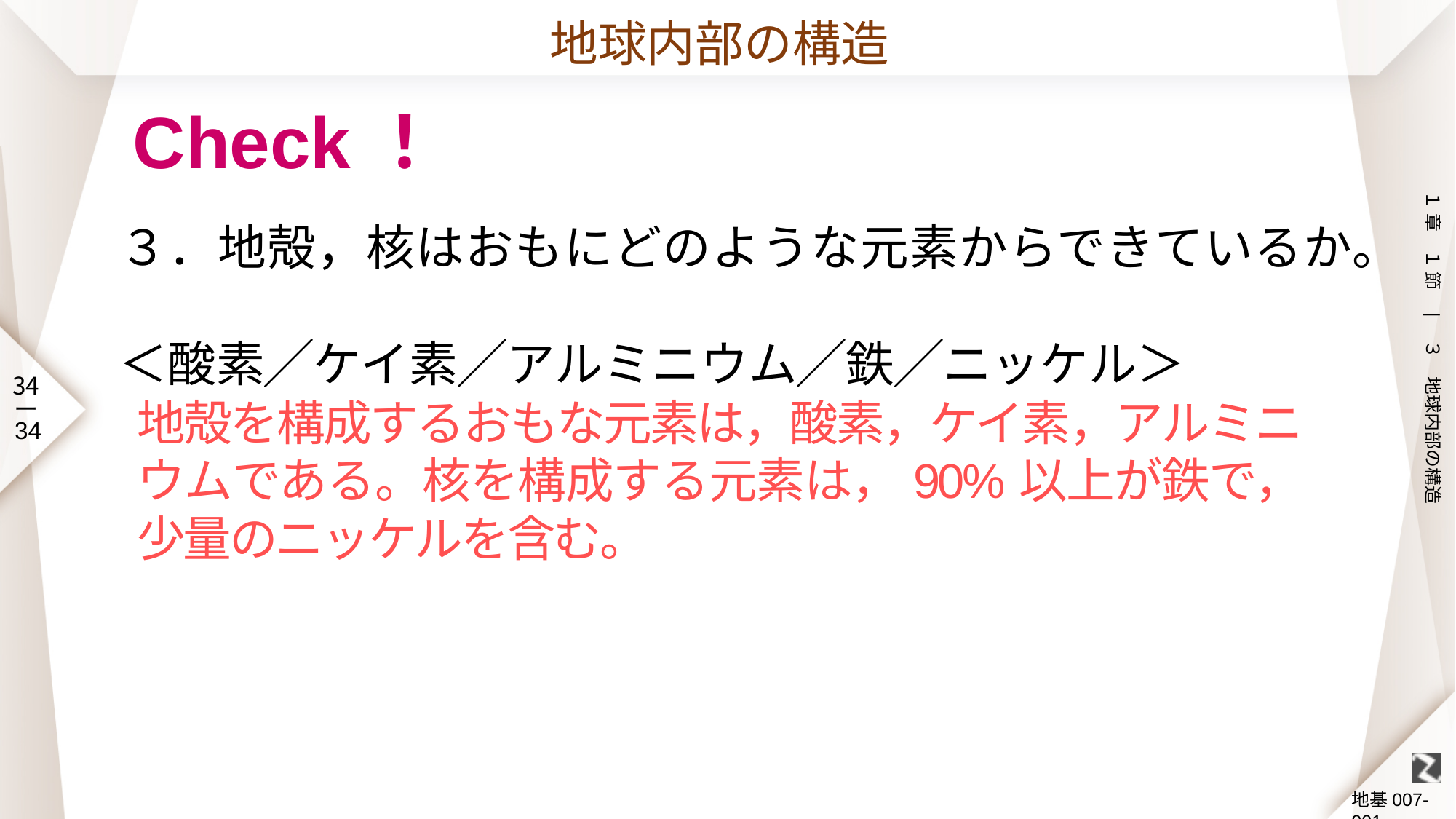

# 地球内部の構造
Check！
３．地殻，核はおもにどのような元素からできているか。
＜酸素╱ケイ素╱アルミニウム╱鉄╱ニッケル＞
地殻を構成するおもな元素は，酸素，ケイ素，アルミニウムである。核を構成する元素は，90%以上が鉄で，少量のニッケルを含む。